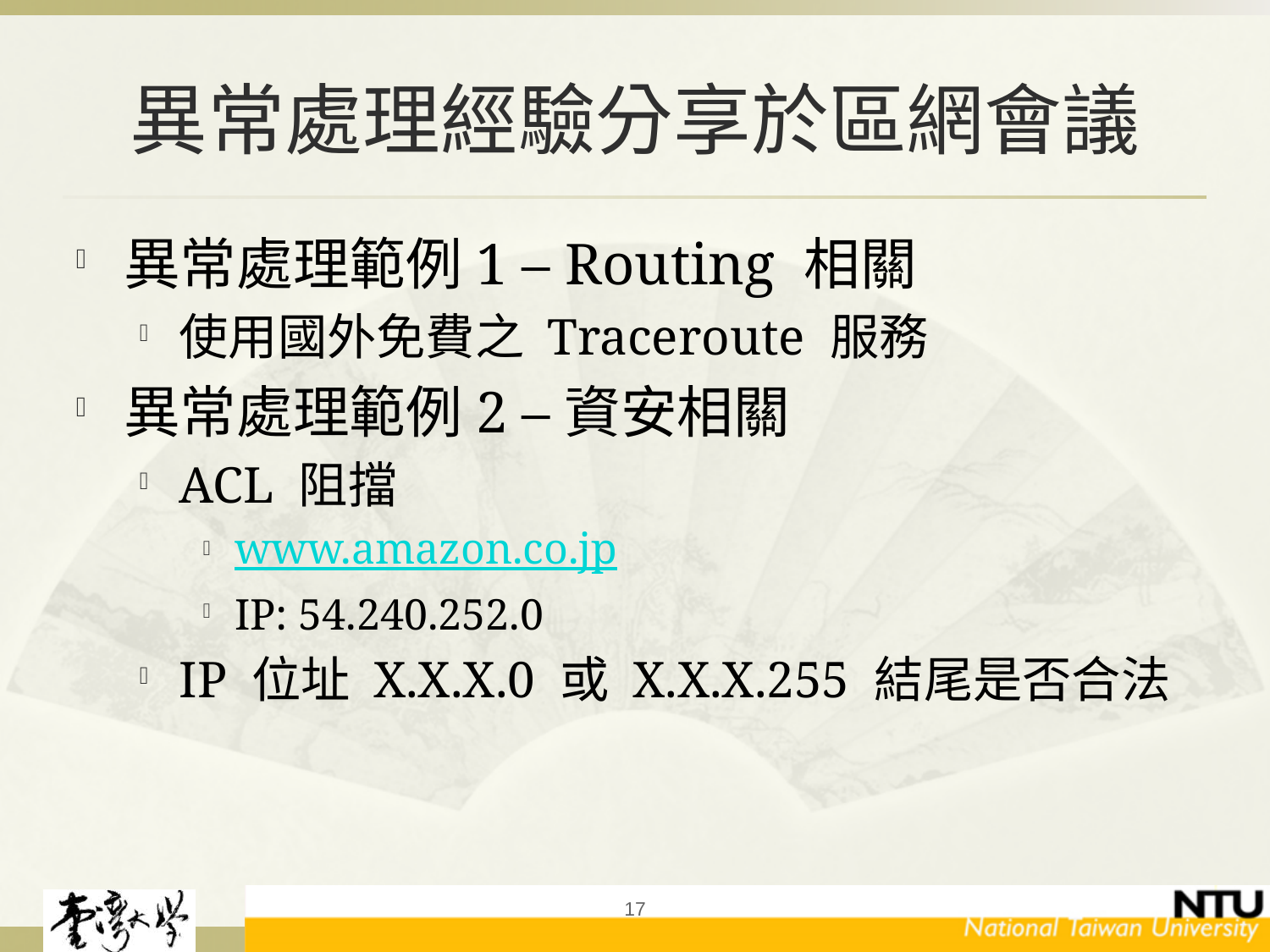

# 異常處理經驗分享於區網會議
異常處理範例1 – Routing 相關
使用國外免費之 Traceroute 服務
異常處理範例2 –資安相關
ACL 阻擋
www.amazon.co.jp
IP: 54.240.252.0
IP 位址 X.X.X.0 或 X.X.X.255 結尾是否合法
17